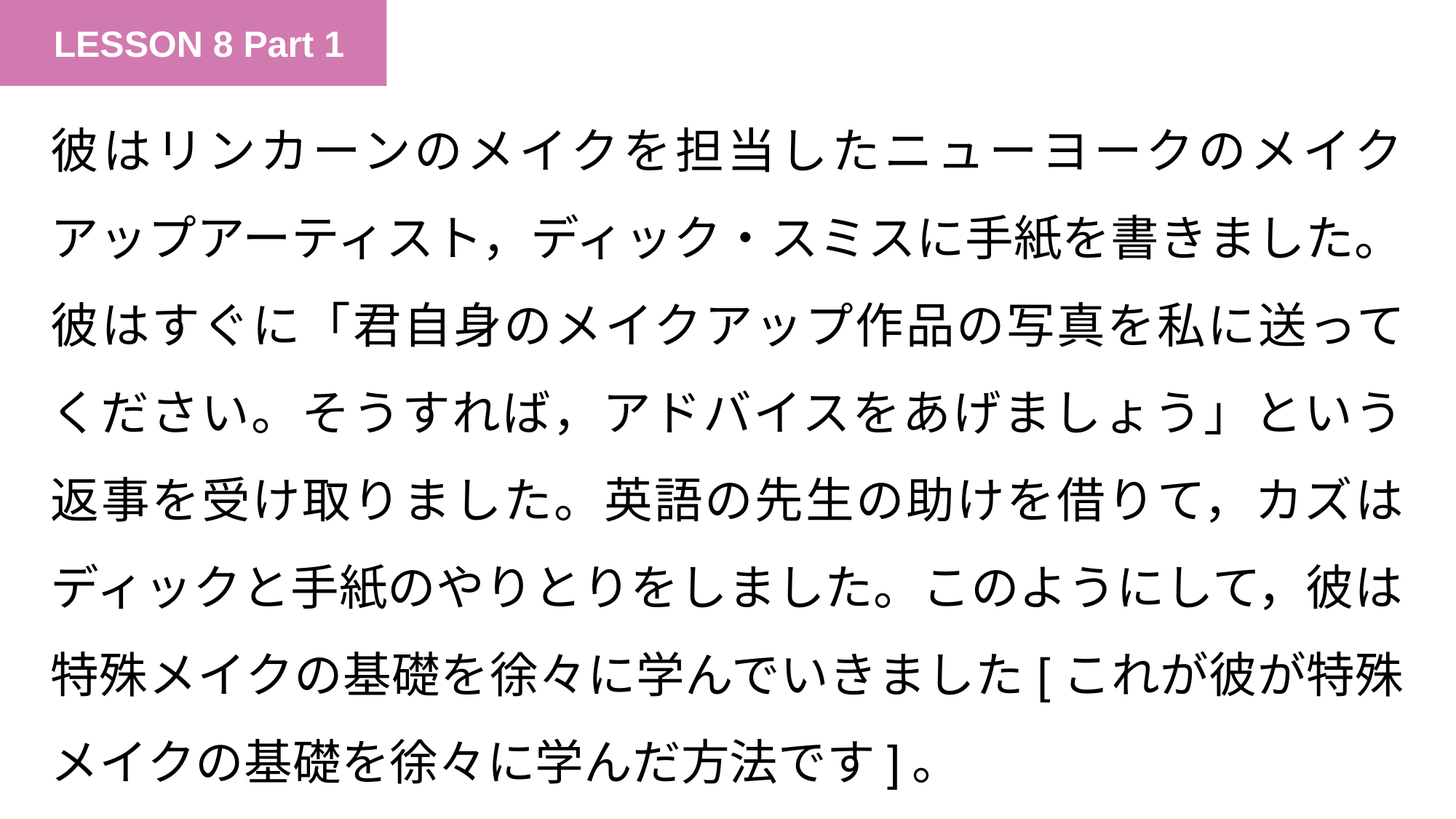

彼はリンカーンのメイクを担当したニューヨークのメイクアップアーティスト，ディック・スミスに手紙を書きました。彼はすぐに「君自身のメイクアップ作品の写真を私に送ってください。そうすれば，アドバイスをあげましょう」という返事を受け取りました。英語の先生の助けを借りて，カズはディックと手紙のやりとりをしました。このようにして，彼は特殊メイクの基礎を徐々に学んでいきました[これが彼が特殊メイクの基礎を徐々に学んだ方法です]。